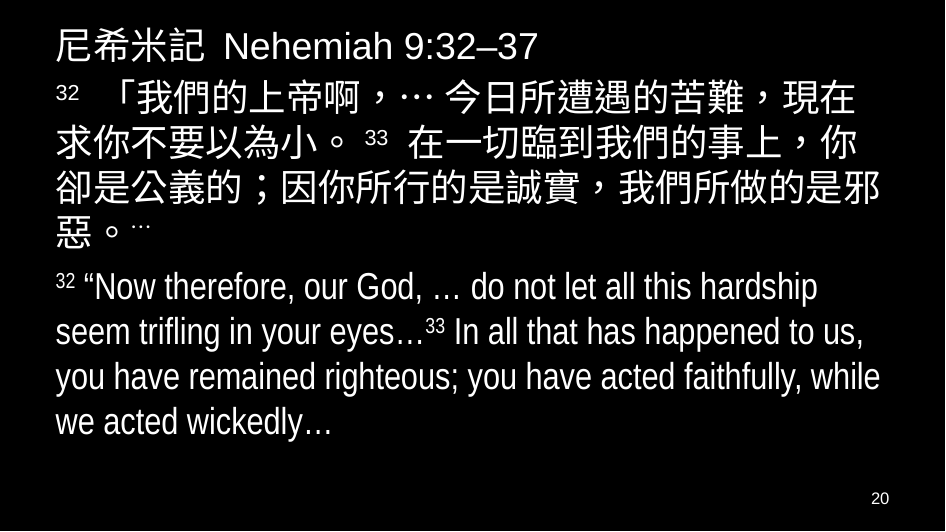

尼希米記 Nehemiah 9:32–37
32 「我們的上帝啊，… 今日所遭遇的苦難，現在求你不要以為小。33 在一切臨到我們的事上，你卻是公義的；因你所行的是誠實，我們所做的是邪惡。…
32 “Now therefore, our God, … do not let all this hardship seem trifling in your eyes…33 In all that has happened to us, you have remained righteous; you have acted faithfully, while we acted wickedly…
20